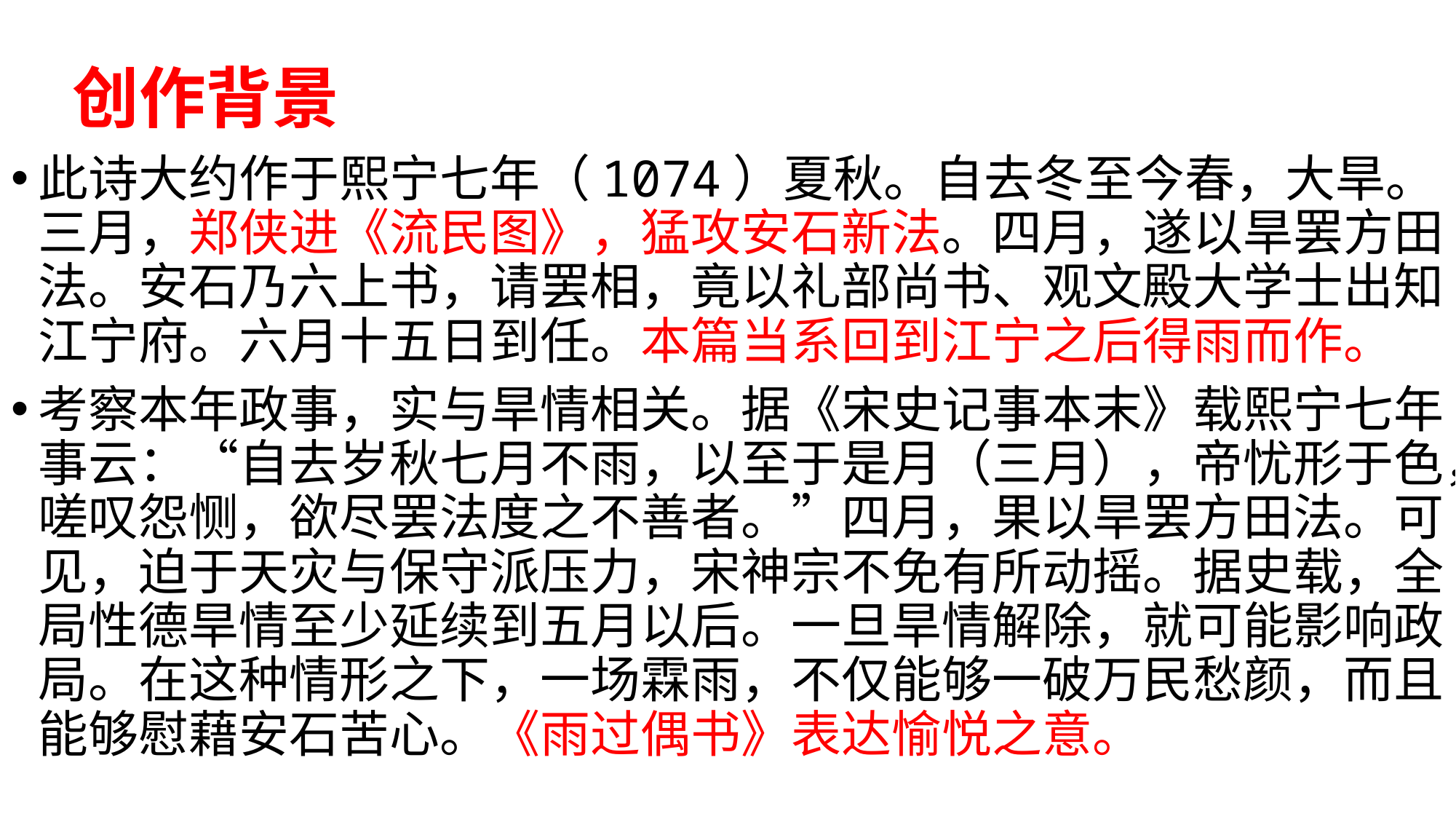

# 创作背景
此诗大约作于熙宁七年（1074）夏秋。自去冬至今春，大旱。三月，郑侠进《流民图》，猛攻安石新法。四月，遂以旱罢方田法。安石乃六上书，请罢相，竟以礼部尚书、观文殿大学士出知江宁府。六月十五日到任。本篇当系回到江宁之后得雨而作。
考察本年政事，实与旱情相关。据《宋史记事本末》载熙宁七年事云：“自去岁秋七月不雨，以至于是月（三月），帝忧形于色，嗟叹怨恻，欲尽罢法度之不善者。”四月，果以旱罢方田法。可见，迫于天灾与保守派压力，宋神宗不免有所动摇。据史载，全局性德旱情至少延续到五月以后。一旦旱情解除，就可能影响政局。在这种情形之下，一场霖雨，不仅能够一破万民愁颜，而且能够慰藉安石苦心。《雨过偶书》表达愉悦之意。